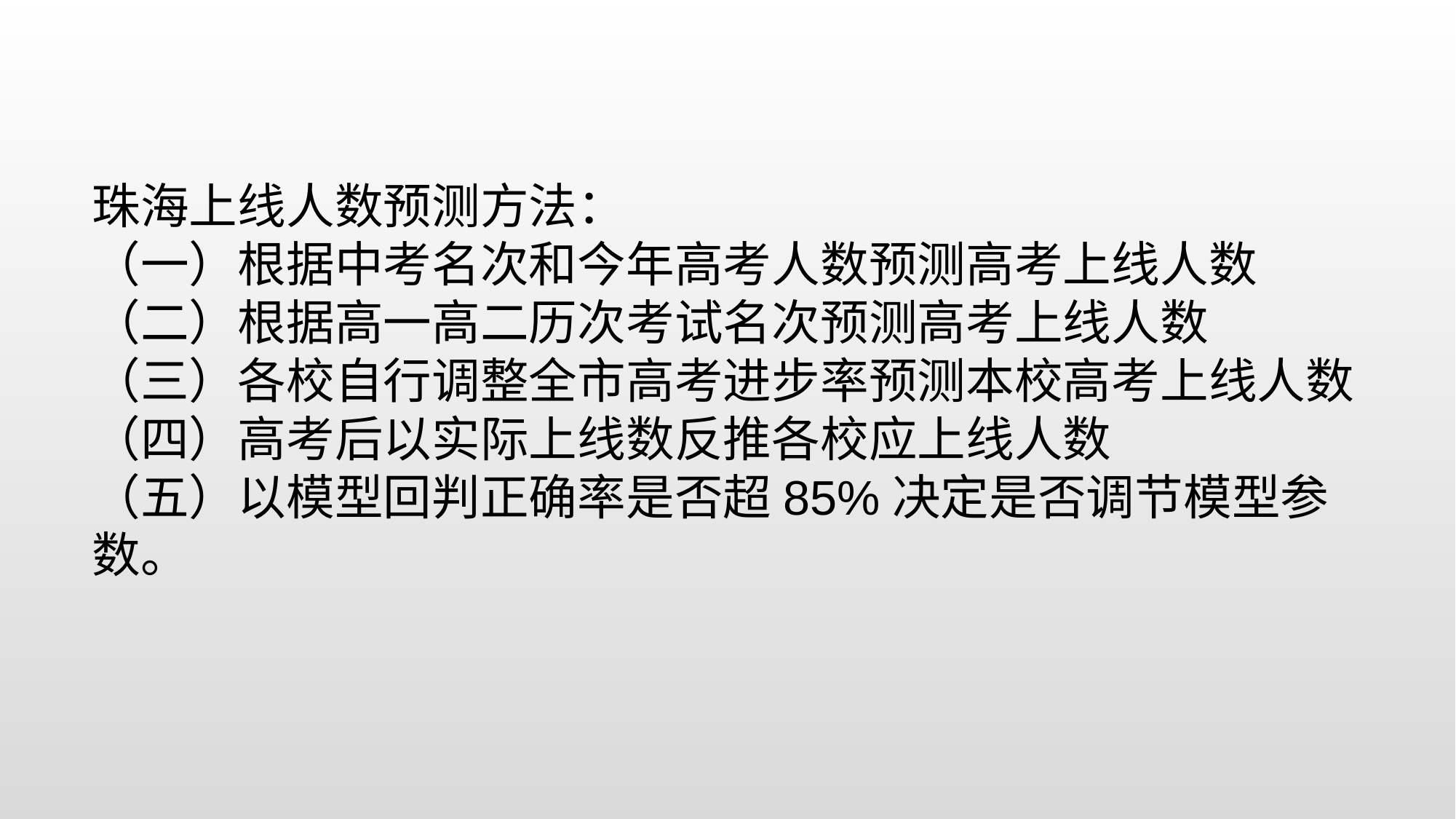

珠海上线人数预测方法：
（一）根据中考名次和今年高考人数预测高考上线人数
（二）根据高一高二历次考试名次预测高考上线人数
（三）各校自行调整全市高考进步率预测本校高考上线人数
（四）高考后以实际上线数反推各校应上线人数
（五）以模型回判正确率是否超85%决定是否调节模型参数。